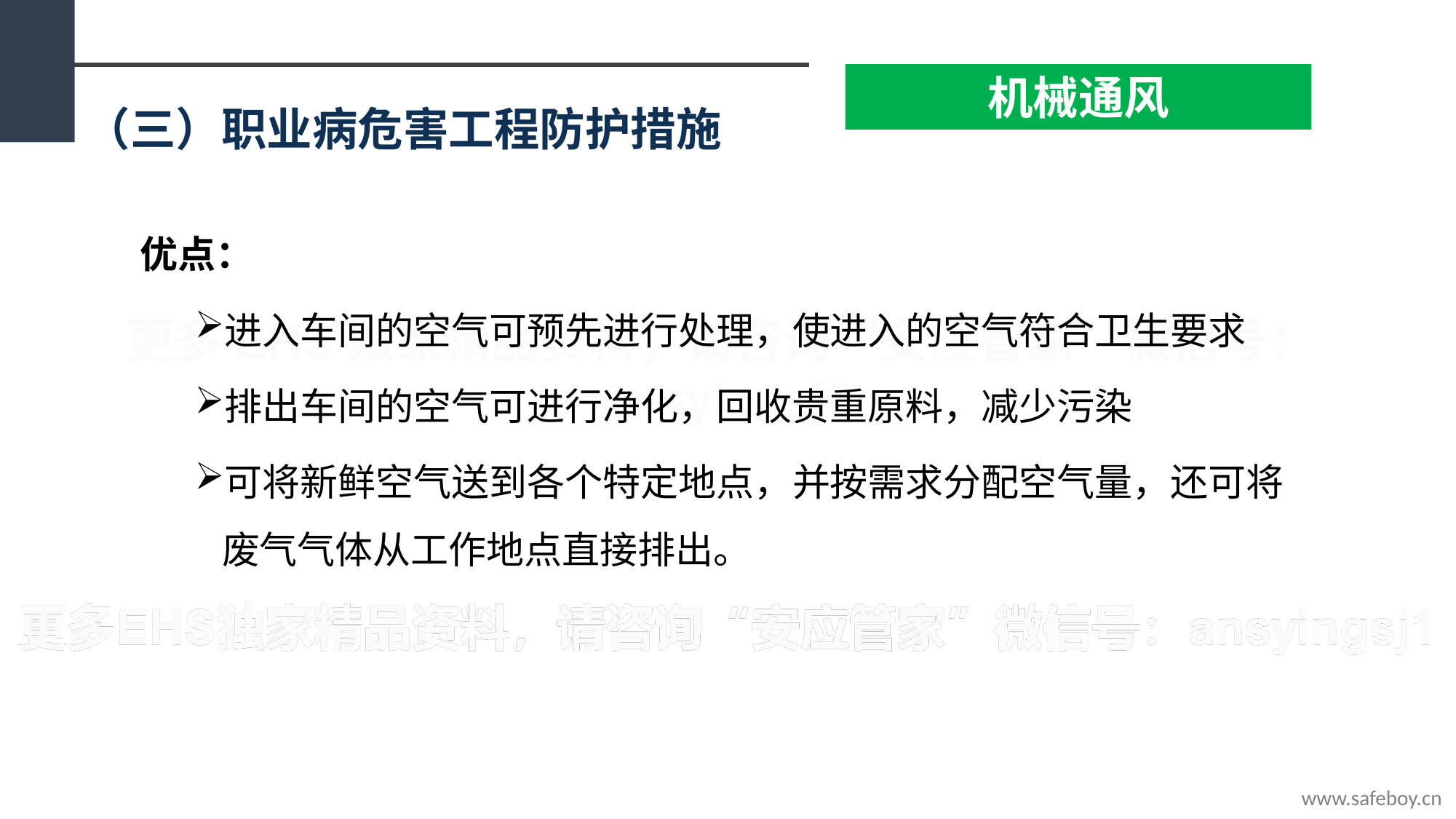

机械通风
（三）职业病危害工程防护措施
优点：
进入车间的空气可预先进行处理，使进入的空气符合卫生要求
排出车间的空气可进行净化，回收贵重原料，减少污染
可将新鲜空气送到各个特定地点，并按需求分配空气量，还可将废气气体从工作地点直接排出。